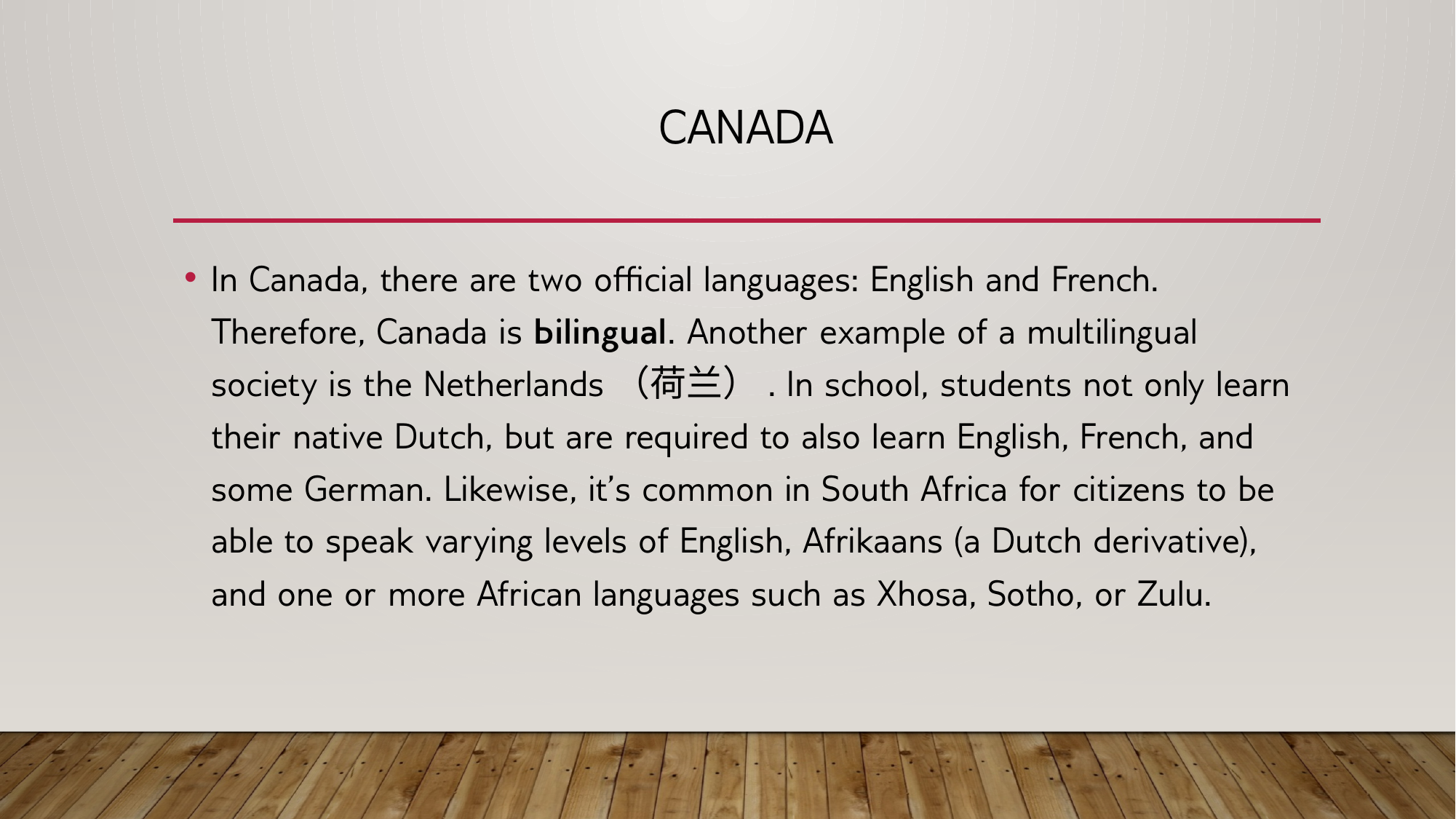

# Canada
In Canada, there are two official languages: English and French. Therefore, Canada is bilingual. Another example of a multilingual society is the Netherlands（荷兰）. In school, students not only learn their native Dutch, but are required to also learn English, French, and some German. Likewise, it’s common in South Africa for citizens to be able to speak varying levels of English, Afrikaans (a Dutch derivative), and one or more African languages such as Xhosa, Sotho, or Zulu.